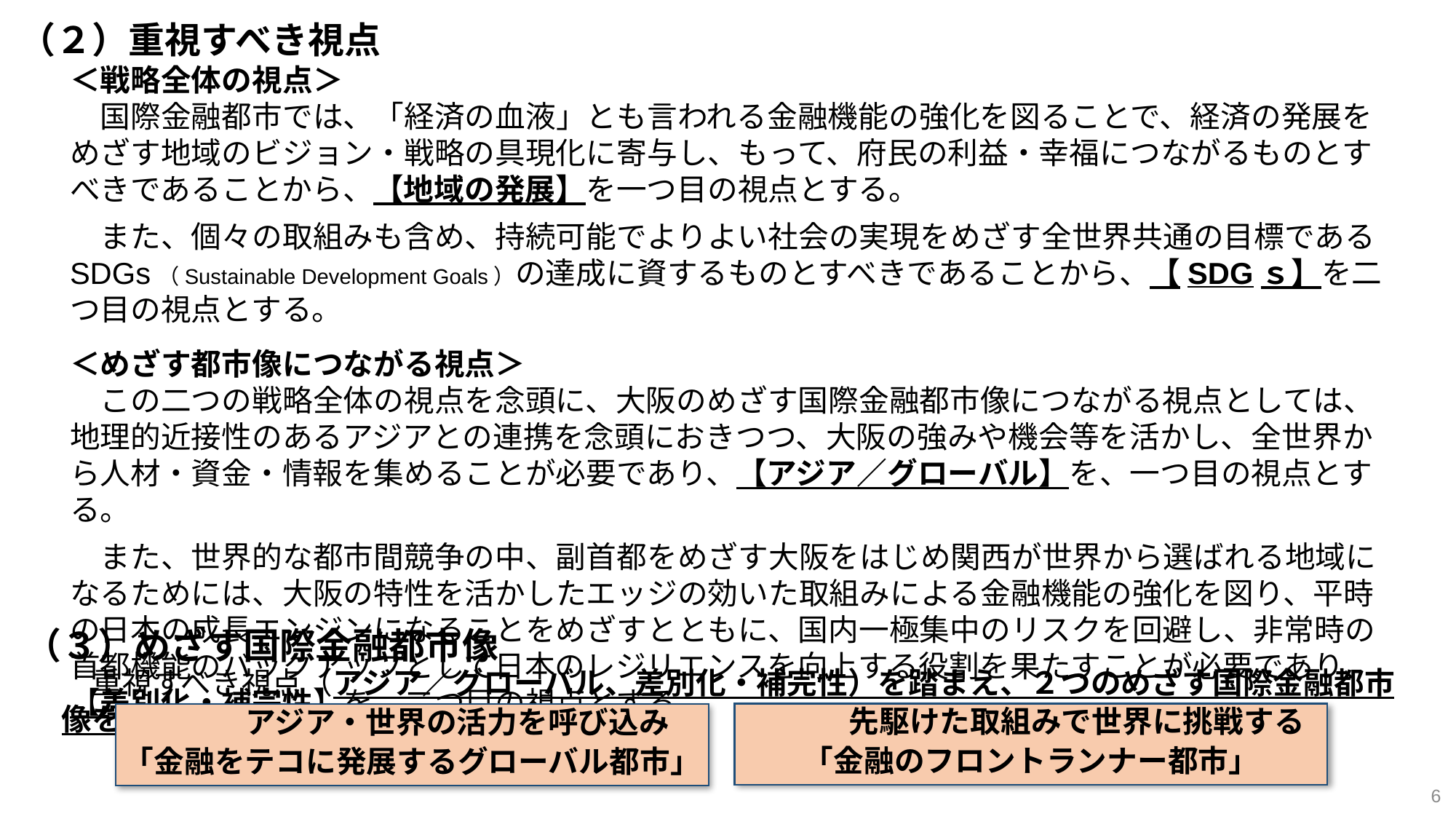

（２）重視すべき視点
＜戦略全体の視点＞
　国際金融都市では、「経済の血液」とも言われる金融機能の強化を図ることで、経済の発展をめざす地域のビジョン・戦略の具現化に寄与し、もって、府民の利益・幸福につながるものとすべきであることから、【地域の発展】を一つ目の視点とする。

　また、個々の取組みも含め、持続可能でよりよい社会の実現をめざす全世界共通の目標であるSDGs（Sustainable Development Goals）の達成に資するものとすべきであることから、【SDGｓ】を二つ目の視点とする。

＜めざす都市像につながる視点＞
　この二つの戦略全体の視点を念頭に、大阪のめざす国際金融都市像につながる視点としては、地理的近接性のあるアジアとの連携を念頭におきつつ、大阪の強みや機会等を活かし、全世界から人材・資金・情報を集めることが必要であり、【アジア／グローバル】を、一つ目の視点とする。

　また、世界的な都市間競争の中、副首都をめざす大阪をはじめ関西が世界から選ばれる地域になるためには、大阪の特性を活かしたエッジの効いた取組みによる金融機能の強化を図り、平時の日本の成長エンジンになることをめざすとともに、国内一極集中のリスクを回避し、非常時の首都機能のバックアップとして日本のレジリエンスを向上する役割を果たすことが必要であり、【差別化・補完性】を、二つ目の視点とする。

（３）めざす国際金融都市像
　重視すべき視点（アジア／グローバル、差別化・補完性）を踏まえ、２つのめざす国際金融都市像を掲げる。
　　　先駆けた取組みで世界に挑戦する
「金融のフロントランナー都市」
　　　アジア・世界の活力を呼び込み
「金融をテコに発展するグローバル都市」
6